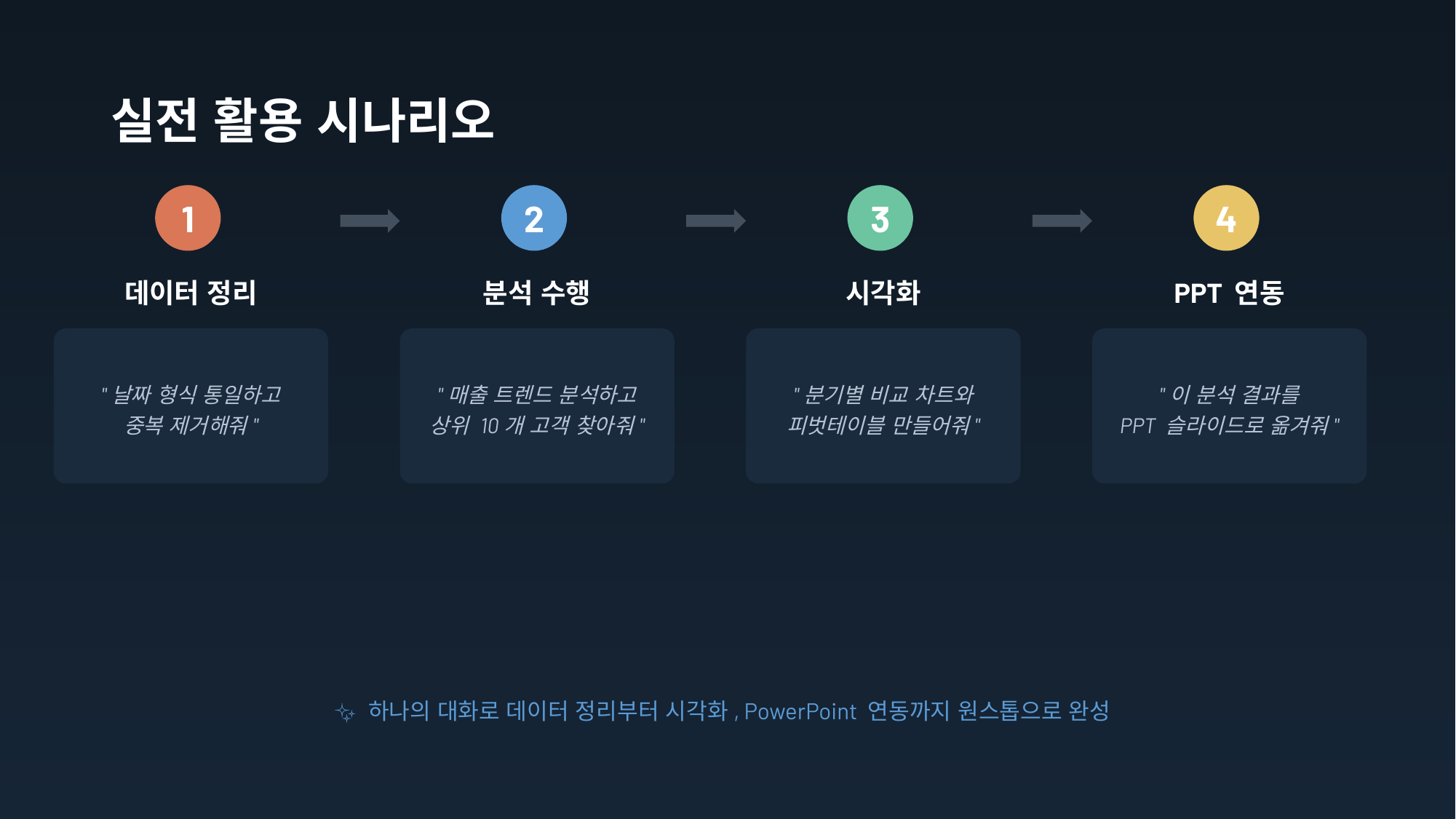

# 실전 활용 시나리오
1
2
3
4

데이터 정리
분석 수행
시각화
PPT 연동
"날짜 형식 통일하고
중복 제거해줘"
"매출 트렌드 분석하고
상위 10개 고객 찾아줘"
"분기별 비교 차트와
피벗테이블 만들어줘"
"이 분석 결과를
PPT 슬라이드로 옮겨줘"
✨ 하나의 대화로 데이터 정리부터 시각화, PowerPoint 연동까지 원스톱으로 완성